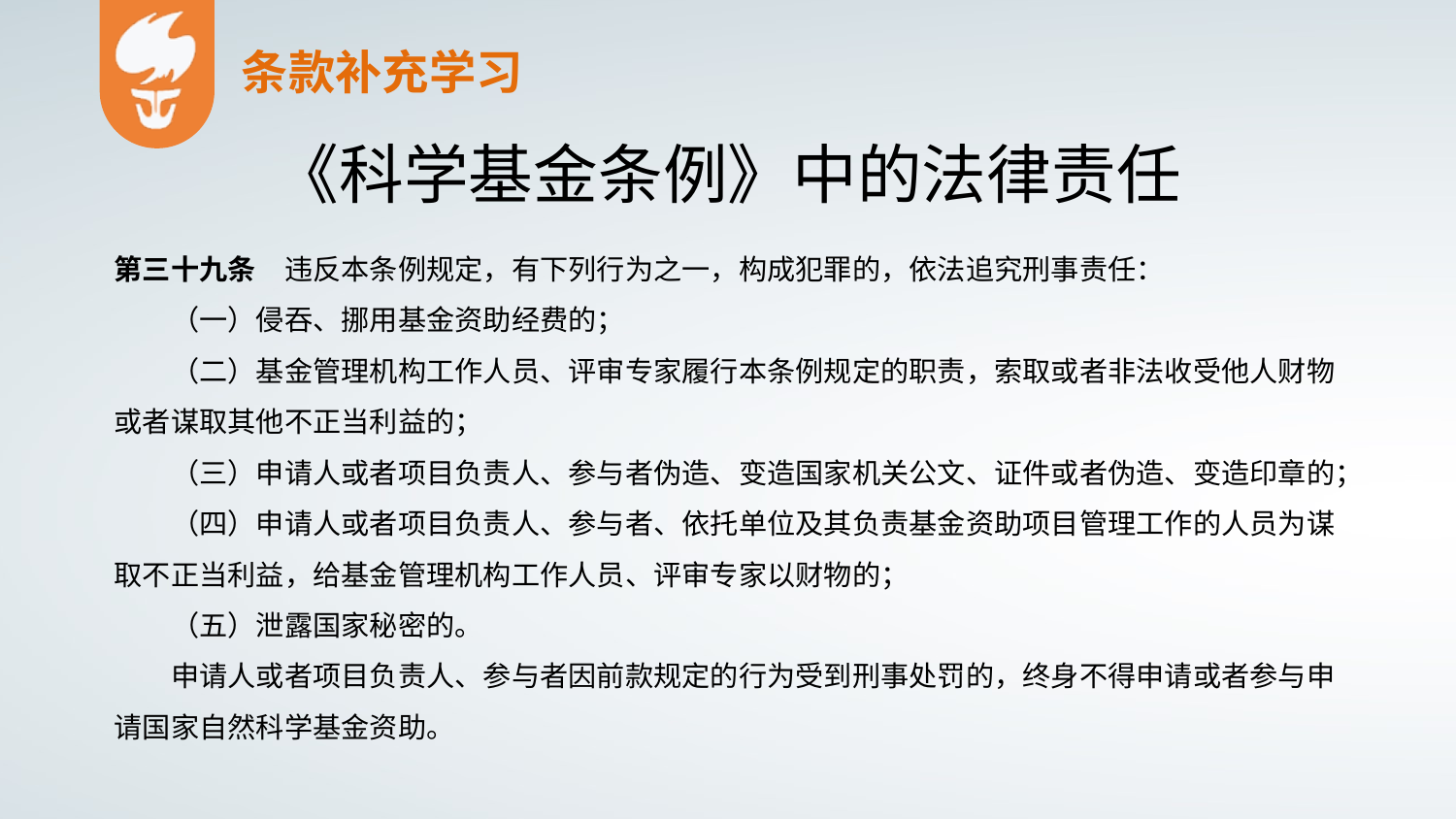

条款补充学习
《科学基金条例》中的法律责任
第三十九条　违反本条例规定，有下列行为之一，构成犯罪的，依法追究刑事责任：
　　（一）侵吞、挪用基金资助经费的；
　　（二）基金管理机构工作人员、评审专家履行本条例规定的职责，索取或者非法收受他人财物或者谋取其他不正当利益的；
　　（三）申请人或者项目负责人、参与者伪造、变造国家机关公文、证件或者伪造、变造印章的；
　　（四）申请人或者项目负责人、参与者、依托单位及其负责基金资助项目管理工作的人员为谋取不正当利益，给基金管理机构工作人员、评审专家以财物的；
　　（五）泄露国家秘密的。
　　申请人或者项目负责人、参与者因前款规定的行为受到刑事处罚的，终身不得申请或者参与申请国家自然科学基金资助。